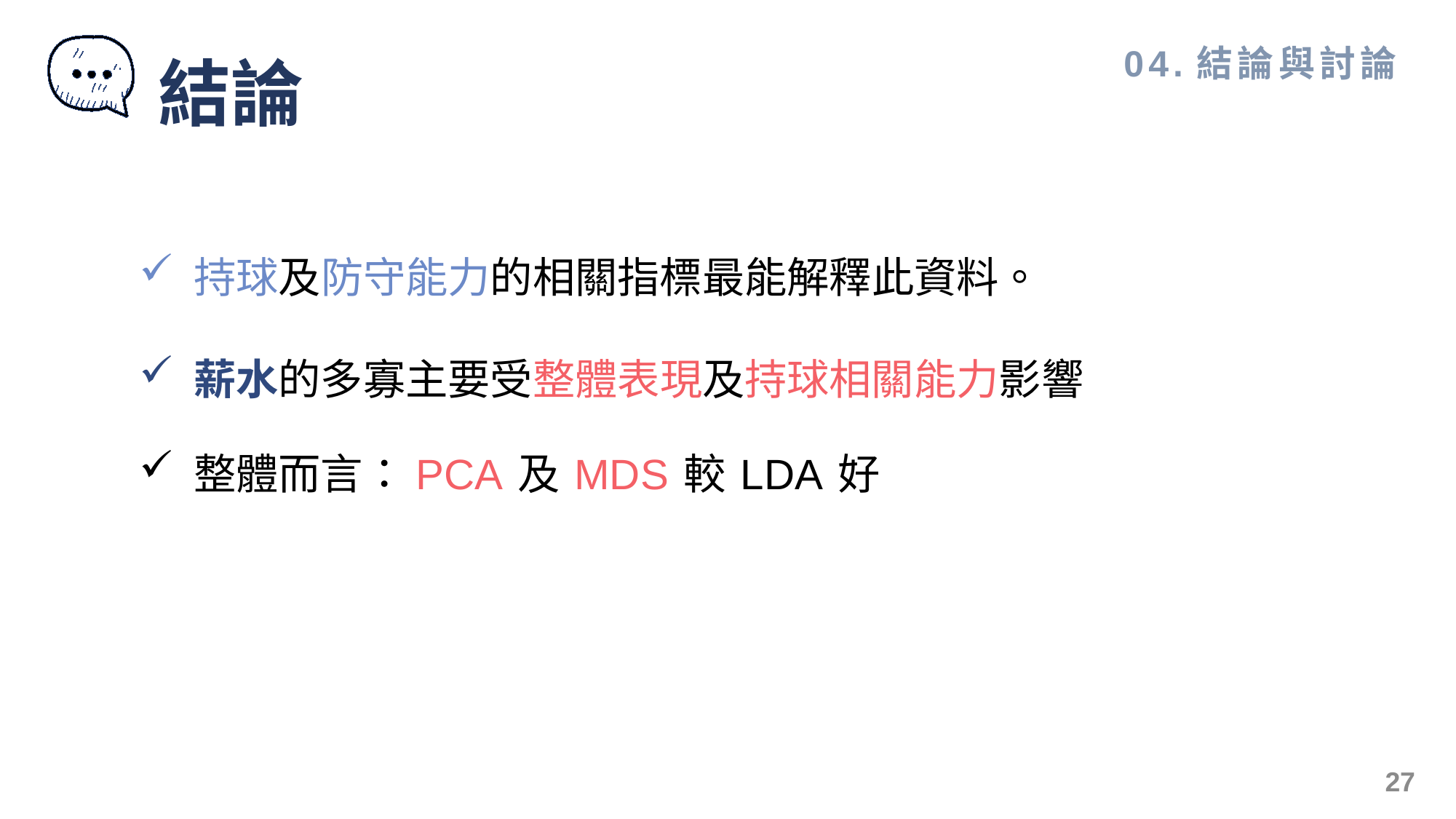

04.結論與討論
結論
持球及防守能力的相關指標最能解釋此資料。
薪水的多寡主要受整體表現及持球相關能力影響
整體而言：PCA及MDS較LDA好

27